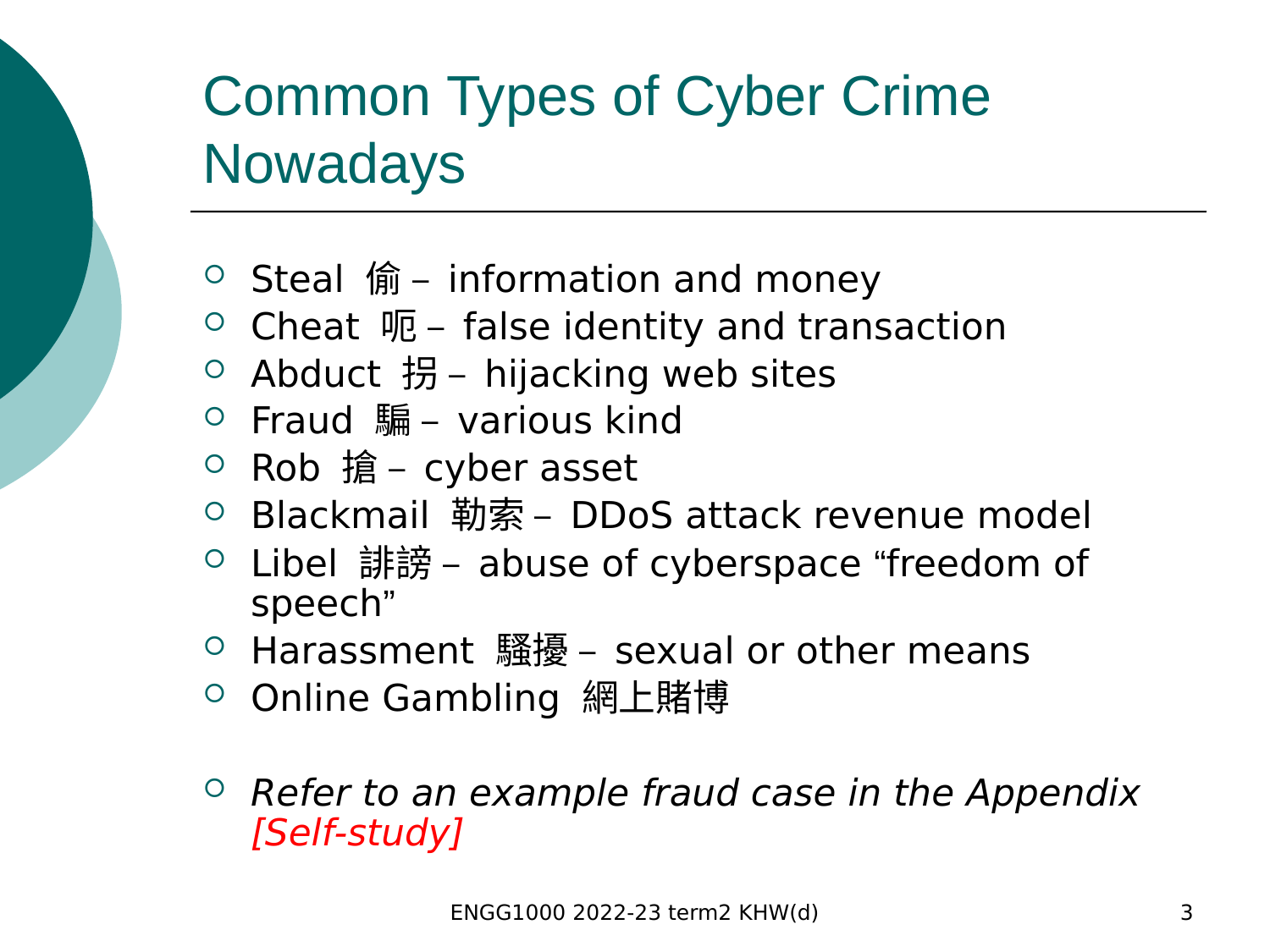

# Common Types of Cyber Crime Nowadays
Steal 偷 – information and money
Cheat 呃 – false identity and transaction
Abduct 拐 – hijacking web sites
Fraud 騙 – various kind
Rob 搶 – cyber asset
Blackmail 勒索 – DDoS attack revenue model
Libel 誹謗 – abuse of cyberspace “freedom of speech”
Harassment 騷擾 – sexual or other means
Online Gambling 網上賭博

Refer to an example fraud case in the Appendix [Self-study]
ENGG1000 2022-23 term2 KHW(d)
3